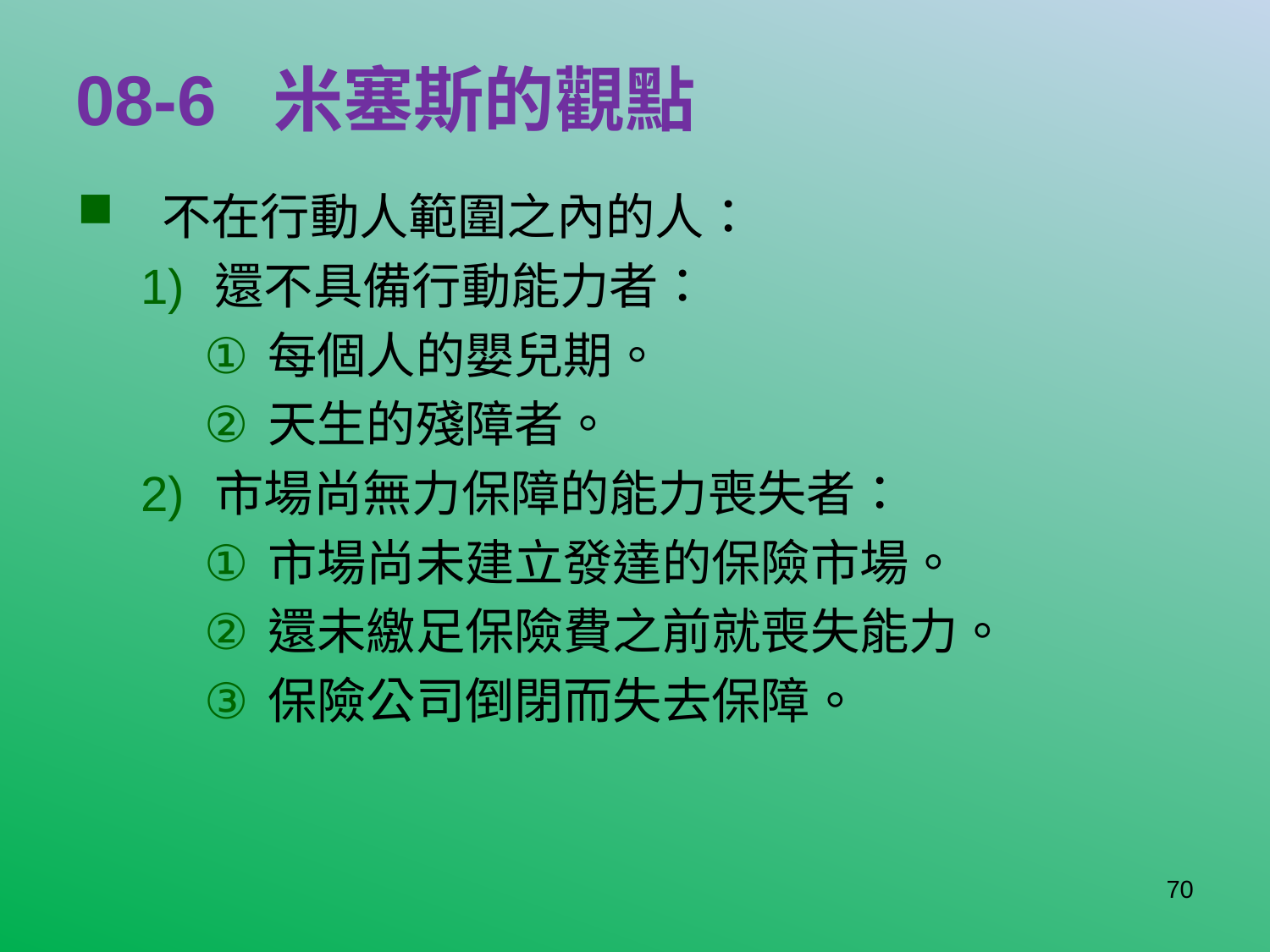

# 08-6  米塞斯的觀點
不在行動人範圍之內的人：
還不具備行動能力者：
每個人的嬰兒期。
天生的殘障者。
市場尚無力保障的能力喪失者：
市場尚未建立發達的保險市場。
還未繳足保險費之前就喪失能力。
保險公司倒閉而失去保障。
70